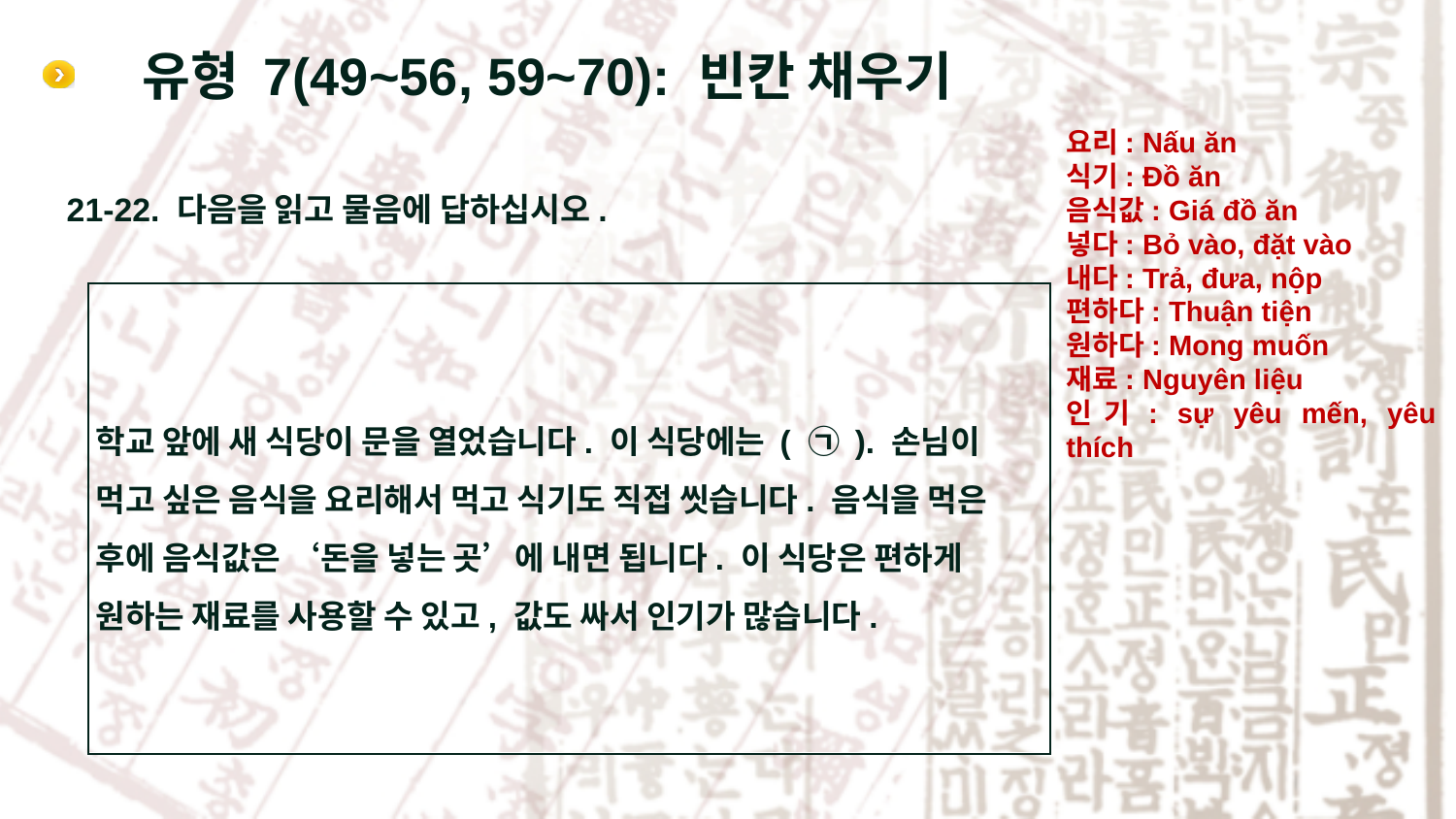

# 유형 7(49~56, 59~70): 빈칸 채우기
요리: Nấu ăn
식기: Đồ ăn
음식값: Giá đồ ăn
넣다: Bỏ vào, đặt vào
내다: Trả, đưa, nộp
편하다: Thuận tiện
원하다: Mong muốn
재료: Nguyên liệu
인기: sự yêu mến, yêu thích
21-22. 다음을 읽고 물음에 답하십시오.
학교 앞에 새 식당이 문을 열었습니다. 이 식당에는 ( ㉠ ). 손님이 먹고 싶은 음식을 요리해서 먹고 식기도 직접 씻습니다. 음식을 먹은 후에 음식값은 ‘돈을 넣는 곳’에 내면 됩니다. 이 식당은 편하게 원하는 재료를 사용할 수 있고, 값도 싸서 인기가 많습니다.